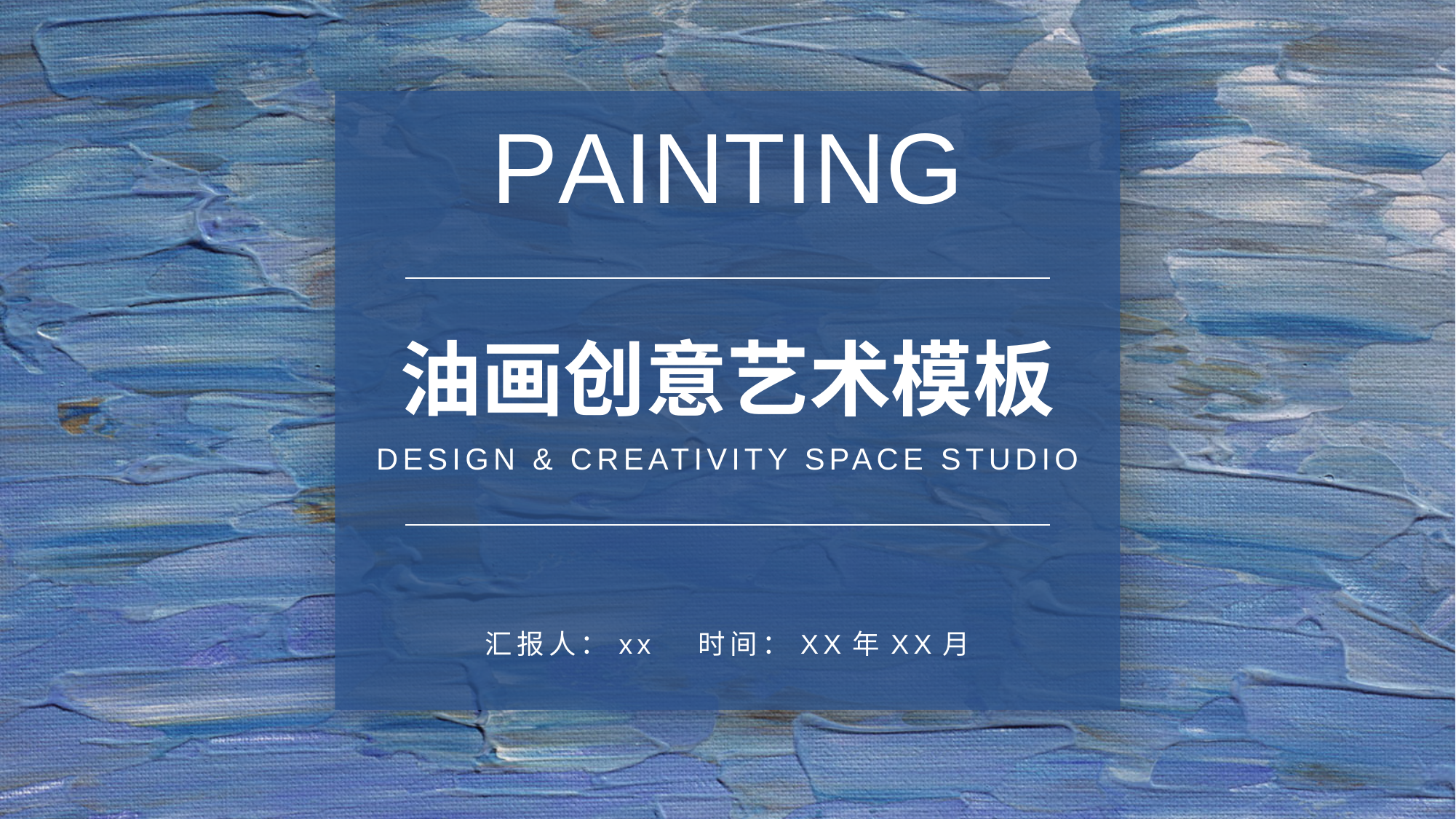

PAINTING
油画创意艺术模板
DESIGN & CREATIVITY SPACE STUDIO
汇报人：xx   时间：XX年XX月